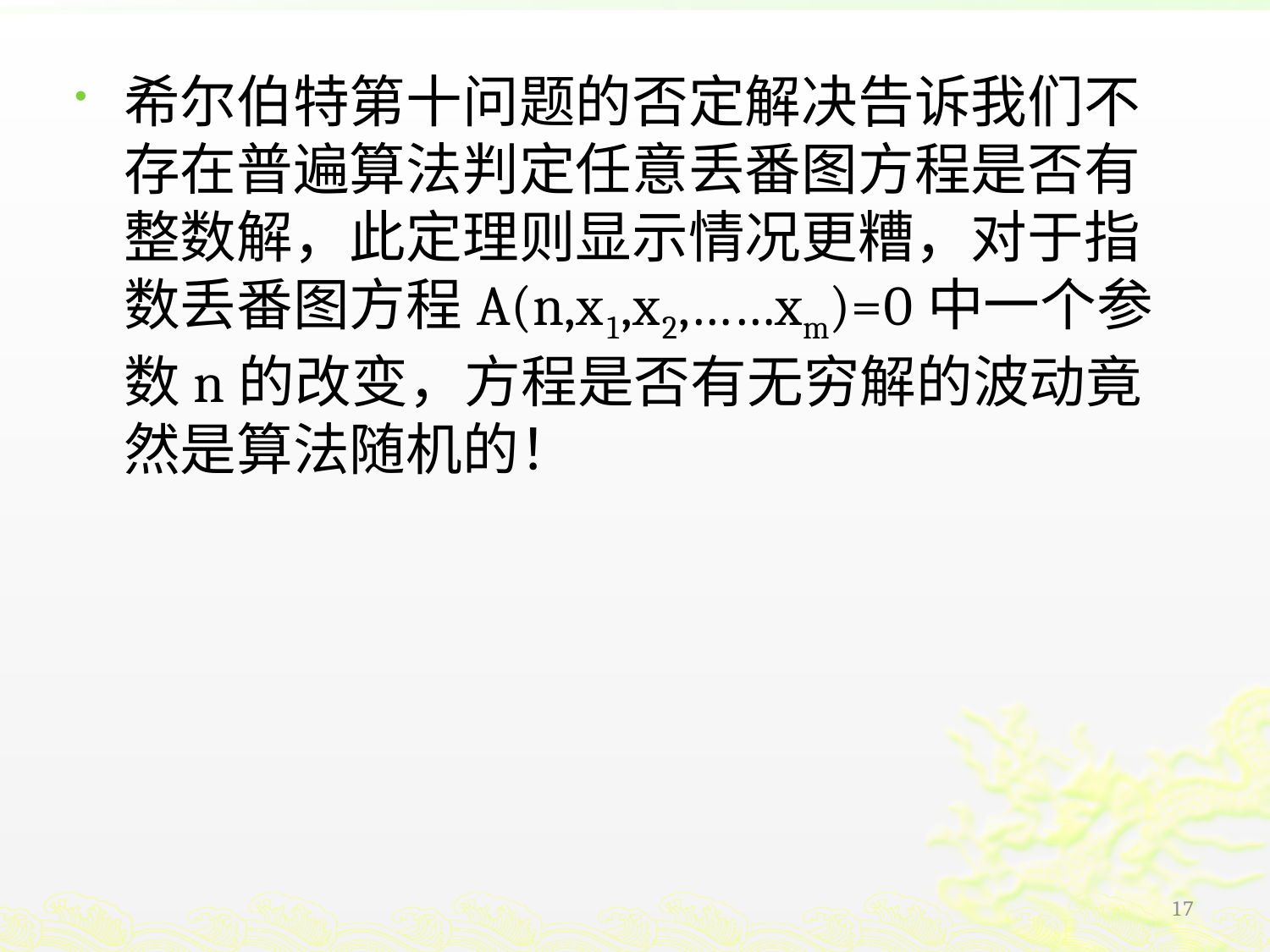

希尔伯特第十问题的否定解决告诉我们不存在普遍算法判定任意丢番图方程是否有整数解，此定理则显示情况更糟，对于指数丢番图方程A(n,x1,x2,……xm)=0中一个参数n的改变，方程是否有无穷解的波动竟然是算法随机的！
17